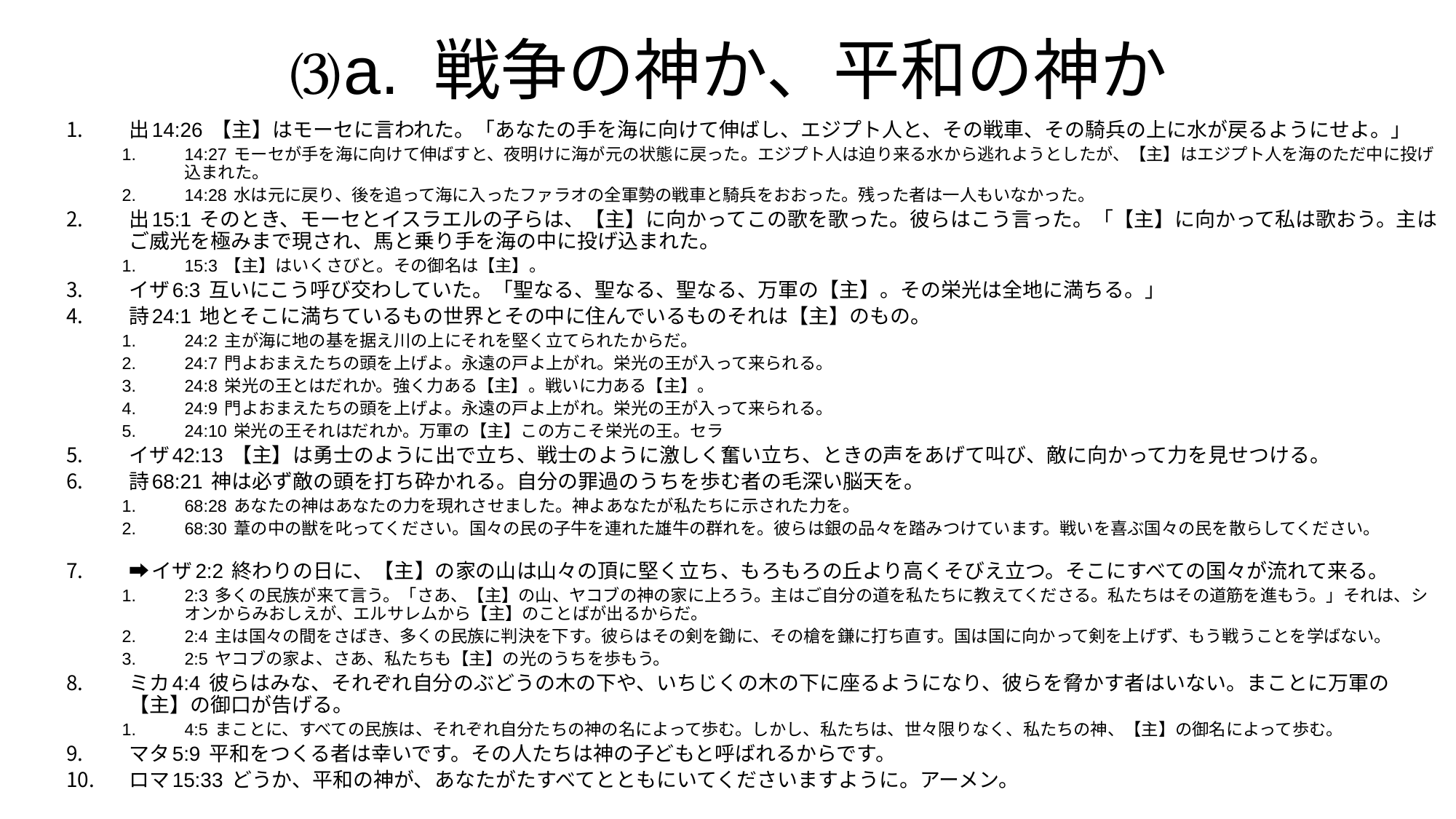

# ⑶a. 戦争の神か、平和の神か
出14:26 【主】はモーセに言われた。「あなたの手を海に向けて伸ばし、エジプト人と、その戦車、その騎兵の上に水が戻るようにせよ。」
14:27 モーセが手を海に向けて伸ばすと、夜明けに海が元の状態に戻った。エジプト人は迫り来る水から逃れようとしたが、【主】はエジプト人を海のただ中に投げ込まれた。
14:28 水は元に戻り、後を追って海に入ったファラオの全軍勢の戦車と騎兵をおおった。残った者は一人もいなかった。
出15:1 そのとき、モーセとイスラエルの子らは、【主】に向かってこの歌を歌った。彼らはこう言った。「【主】に向かって私は歌おう。主はご威光を極みまで現され、馬と乗り手を海の中に投げ込まれた。
15:3 【主】はいくさびと。その御名は【主】。
イザ6:3 互いにこう呼び交わしていた。「聖なる、聖なる、聖なる、万軍の【主】。その栄光は全地に満ちる。」
詩24:1 地とそこに満ちているもの世界とその中に住んでいるものそれは【主】のもの。
24:2 主が海に地の基を据え川の上にそれを堅く立てられたからだ。
24:7 門よおまえたちの頭を上げよ。永遠の戸よ上がれ。栄光の王が入って来られる。
24:8 栄光の王とはだれか。強く力ある【主】。戦いに力ある【主】。
24:9 門よおまえたちの頭を上げよ。永遠の戸よ上がれ。栄光の王が入って来られる。
24:10 栄光の王それはだれか。万軍の【主】この方こそ栄光の王。セラ
イザ42:13 【主】は勇士のように出で立ち、戦士のように激しく奮い立ち、ときの声をあげて叫び、敵に向かって力を見せつける。
詩68:21 神は必ず敵の頭を打ち砕かれる。自分の罪過のうちを歩む者の毛深い脳天を。
68:28 あなたの神はあなたの力を現れさせました。神よあなたが私たちに示された力を。
68:30 葦の中の獣を叱ってください。国々の民の子牛を連れた雄牛の群れを。彼らは銀の品々を踏みつけています。戦いを喜ぶ国々の民を散らしてください。
➡イザ2:2 終わりの日に、【主】の家の山は山々の頂に堅く立ち、もろもろの丘より高くそびえ立つ。そこにすべての国々が流れて来る。
2:3 多くの民族が来て言う。「さあ、【主】の山、ヤコブの神の家に上ろう。主はご自分の道を私たちに教えてくださる。私たちはその道筋を進もう。」それは、シオンからみおしえが、エルサレムから【主】のことばが出るからだ。
2:4 主は国々の間をさばき、多くの民族に判決を下す。彼らはその剣を鋤に、その槍を鎌に打ち直す。国は国に向かって剣を上げず、もう戦うことを学ばない。
2:5 ヤコブの家よ、さあ、私たちも【主】の光のうちを歩もう。
ミカ4:4 彼らはみな、それぞれ自分のぶどうの木の下や、いちじくの木の下に座るようになり、彼らを脅かす者はいない。まことに万軍の【主】の御口が告げる。
4:5 まことに、すべての民族は、それぞれ自分たちの神の名によって歩む。しかし、私たちは、世々限りなく、私たちの神、【主】の御名によって歩む。
マタ5:9 平和をつくる者は幸いです。その人たちは神の子どもと呼ばれるからです。
ロマ15:33 どうか、平和の神が、あなたがたすべてとともにいてくださいますように。アーメン。